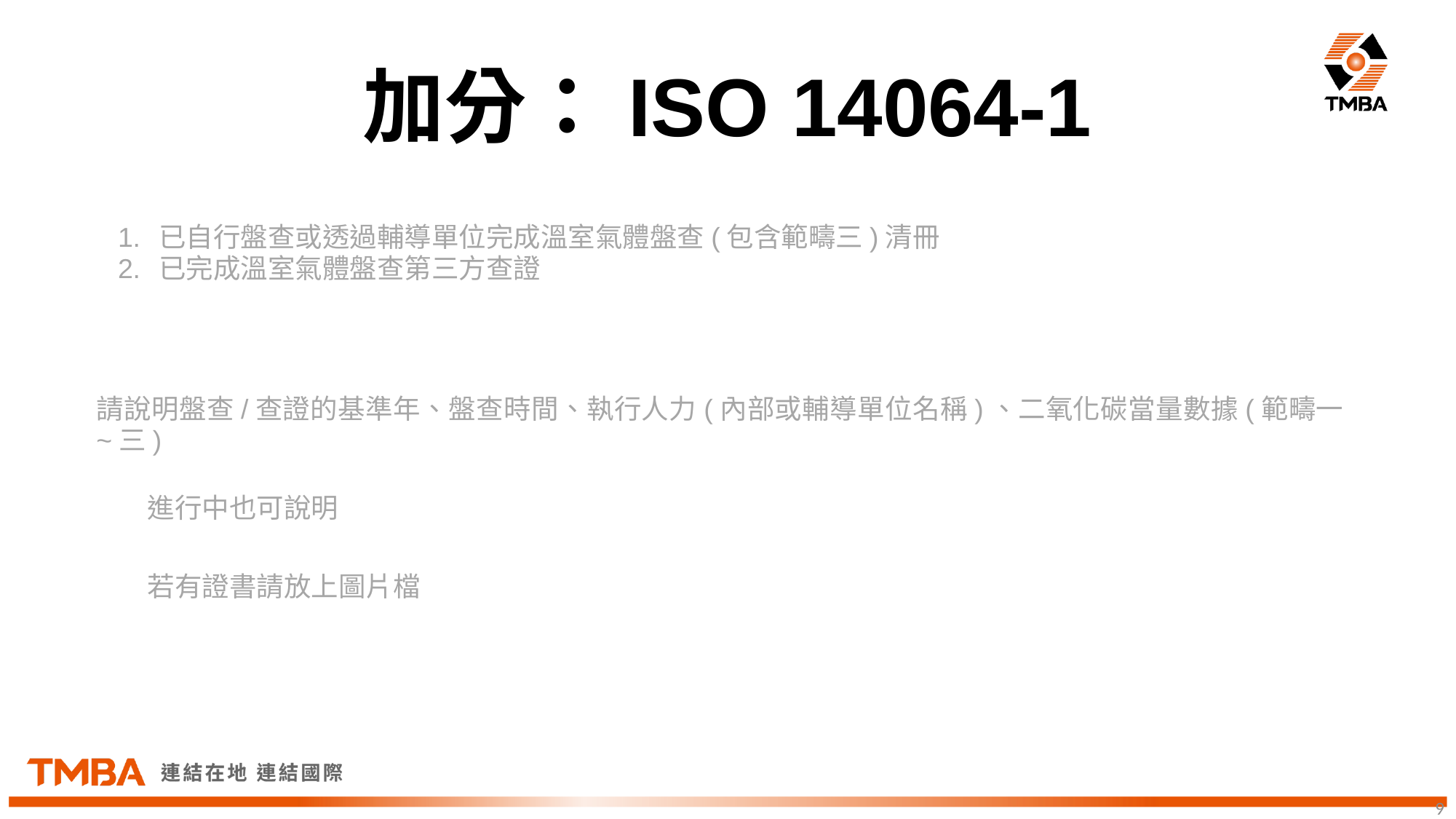

加分：ISO 14064-1
已自行盤查或透過輔導單位完成溫室氣體盤查(包含範疇三)清冊
已完成溫室氣體盤查第三方查證
請說明盤查/查證的基準年、盤查時間、執行人力(內部或輔導單位名稱)、二氧化碳當量數據(範疇一~三)
進行中也可說明
若有證書請放上圖片檔
9